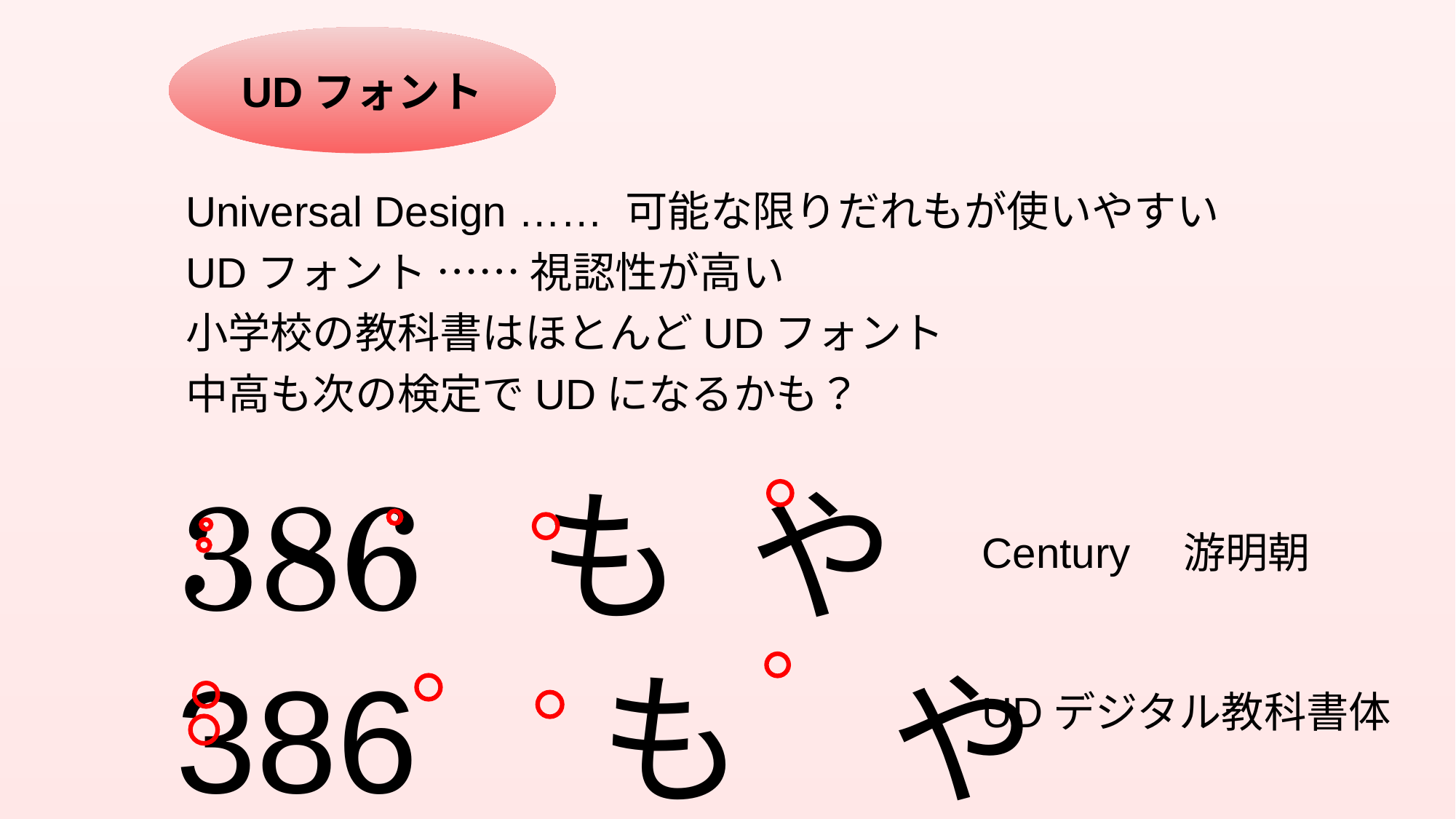

UDフォント
Universal Design …… 可能な限りだれもが使いやすい
UDフォント …… 視認性が高い
小学校の教科書はほとんどUDフォント
中高も次の検定でUDになるかも？
386  も  や

Century　游明朝

386　も　や

UDデジタル教科書体